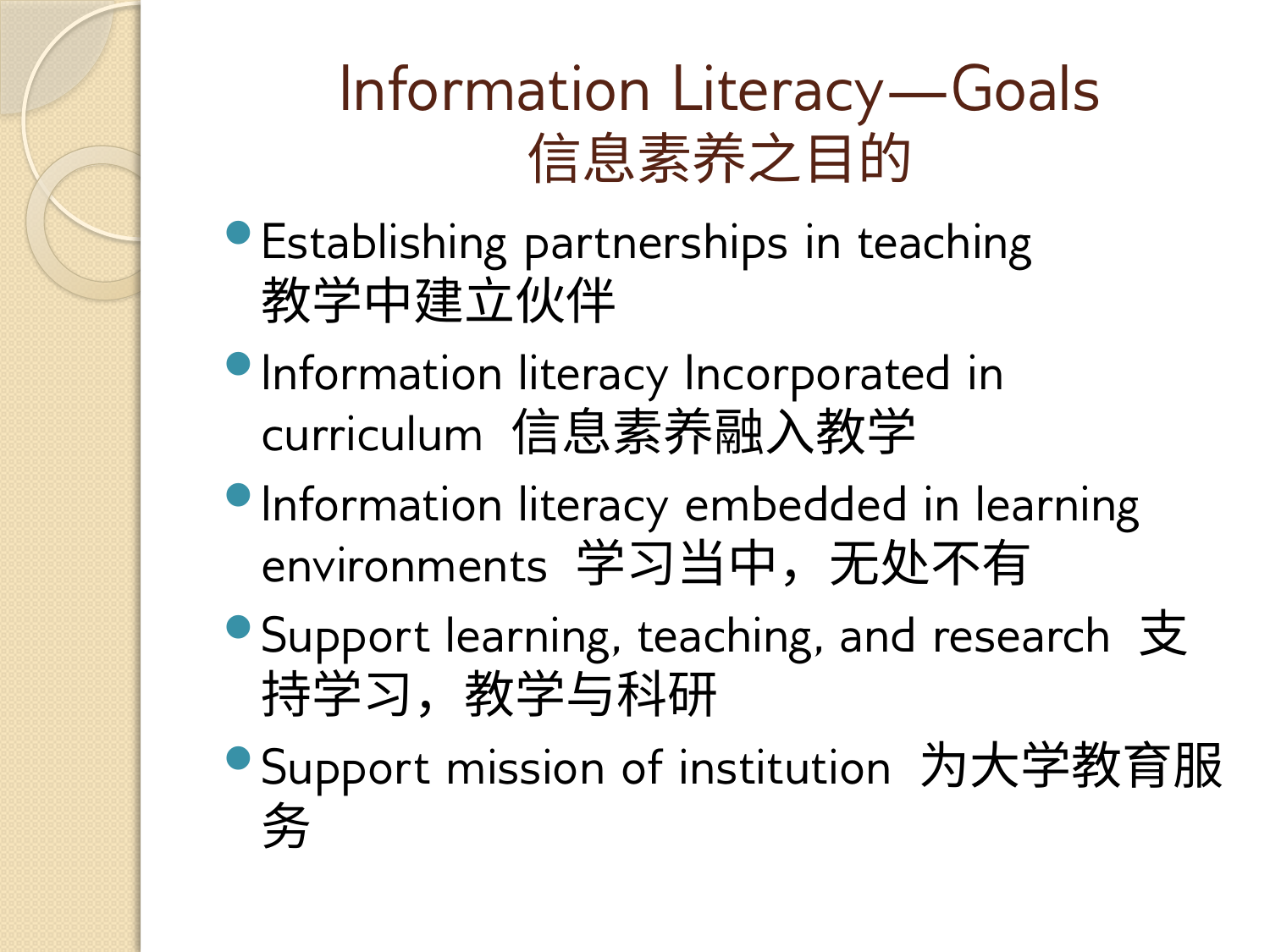

# Information Literacy—Goals 信息素养之目的
Establishing partnerships in teaching
教学中建立伙伴
Information literacy Incorporated in curriculum 信息素养融入教学
Information literacy embedded in learning environments 学习当中，无处不有
Support learning, teaching, and research 支持学习，教学与科研
Support mission of institution 为大学教育服务